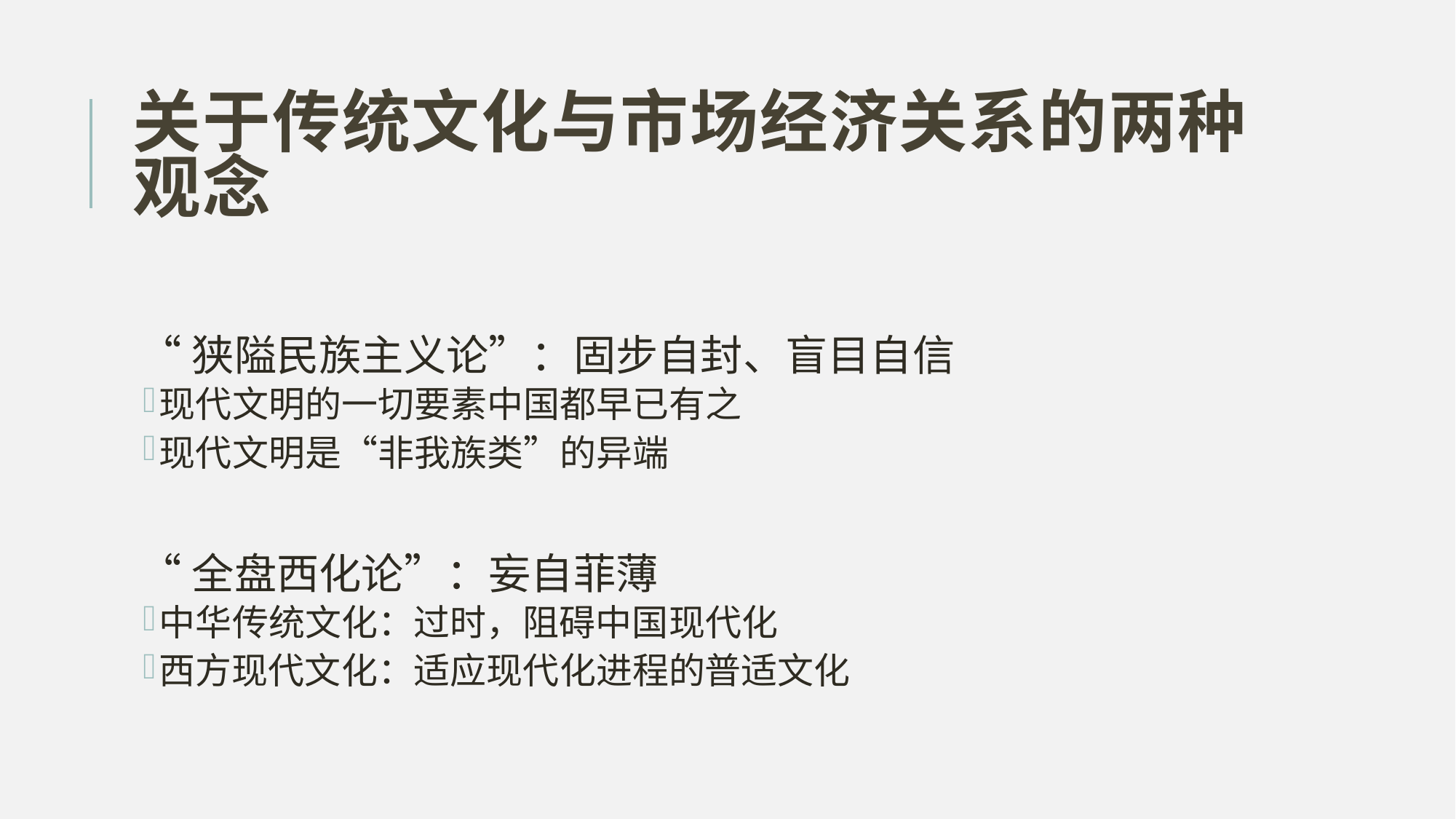

# 关于传统文化与市场经济关系的两种观念
“狭隘民族主义论”：固步自封、盲目自信
现代文明的一切要素中国都早已有之
现代文明是“非我族类”的异端

“全盘西化论”：妄自菲薄
中华传统文化：过时，阻碍中国现代化
西方现代文化：适应现代化进程的普适文化